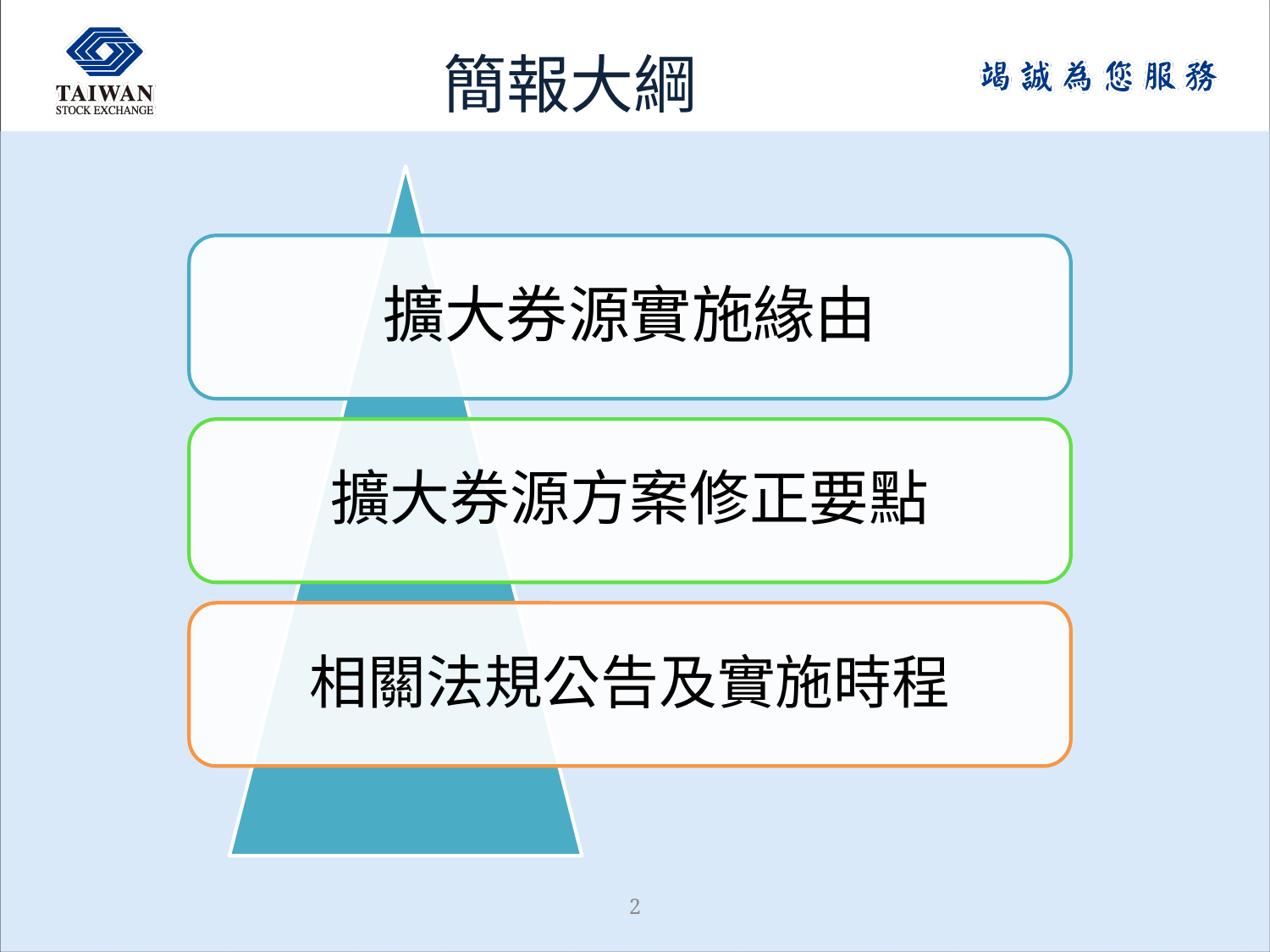

# 簡報大綱
擴大券源實施緣由
擴大券源方案修正要點
相關法規公告及實施時程
2